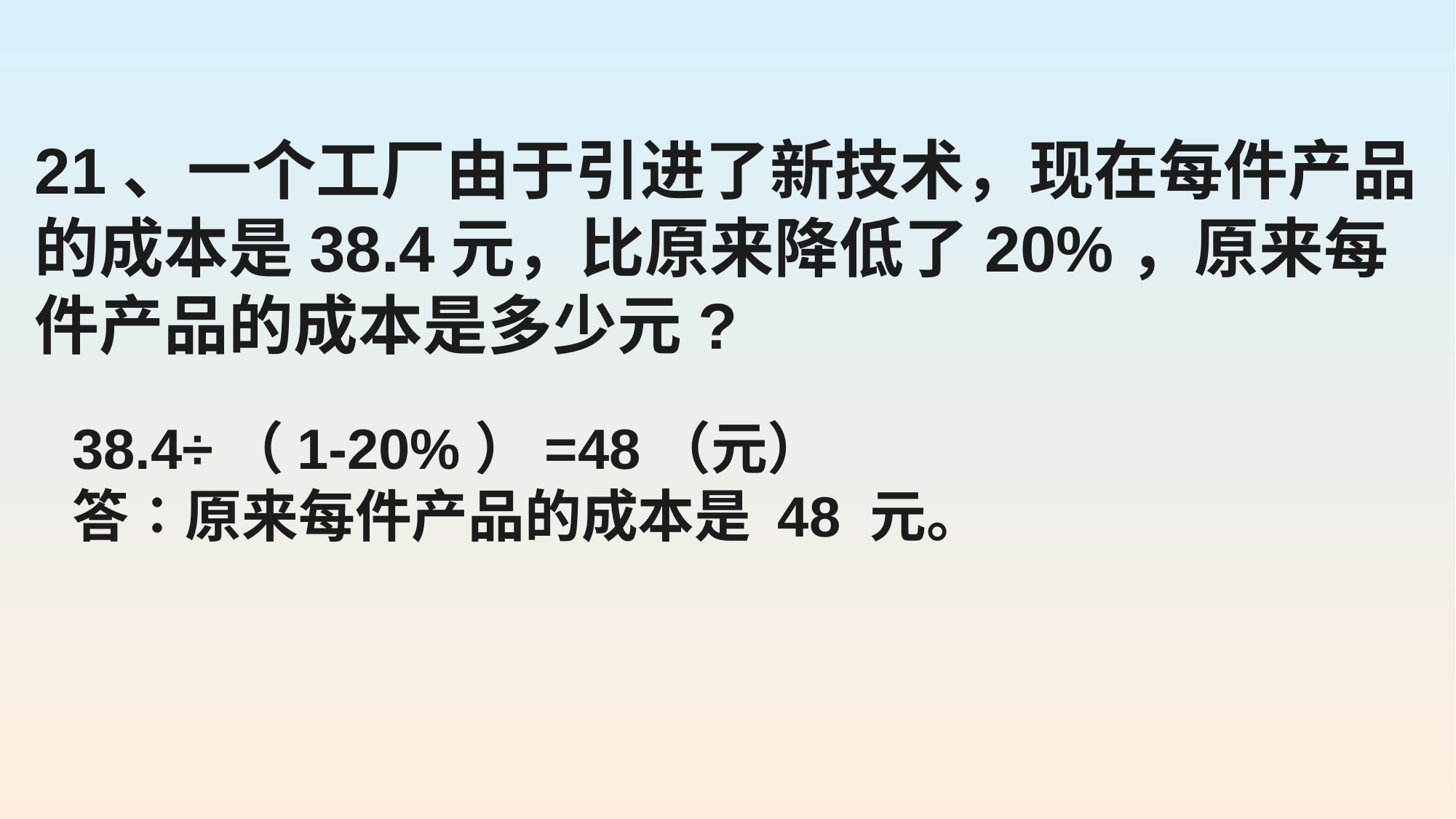

21、一个工厂由于引进了新技术，现在每件产品的成本是38.4元，比原来降低了20%，原来每件产品的成本是多少元?
38.4÷（1-20%）=48（元）
答∶原来每件产品的成本是 48 元。